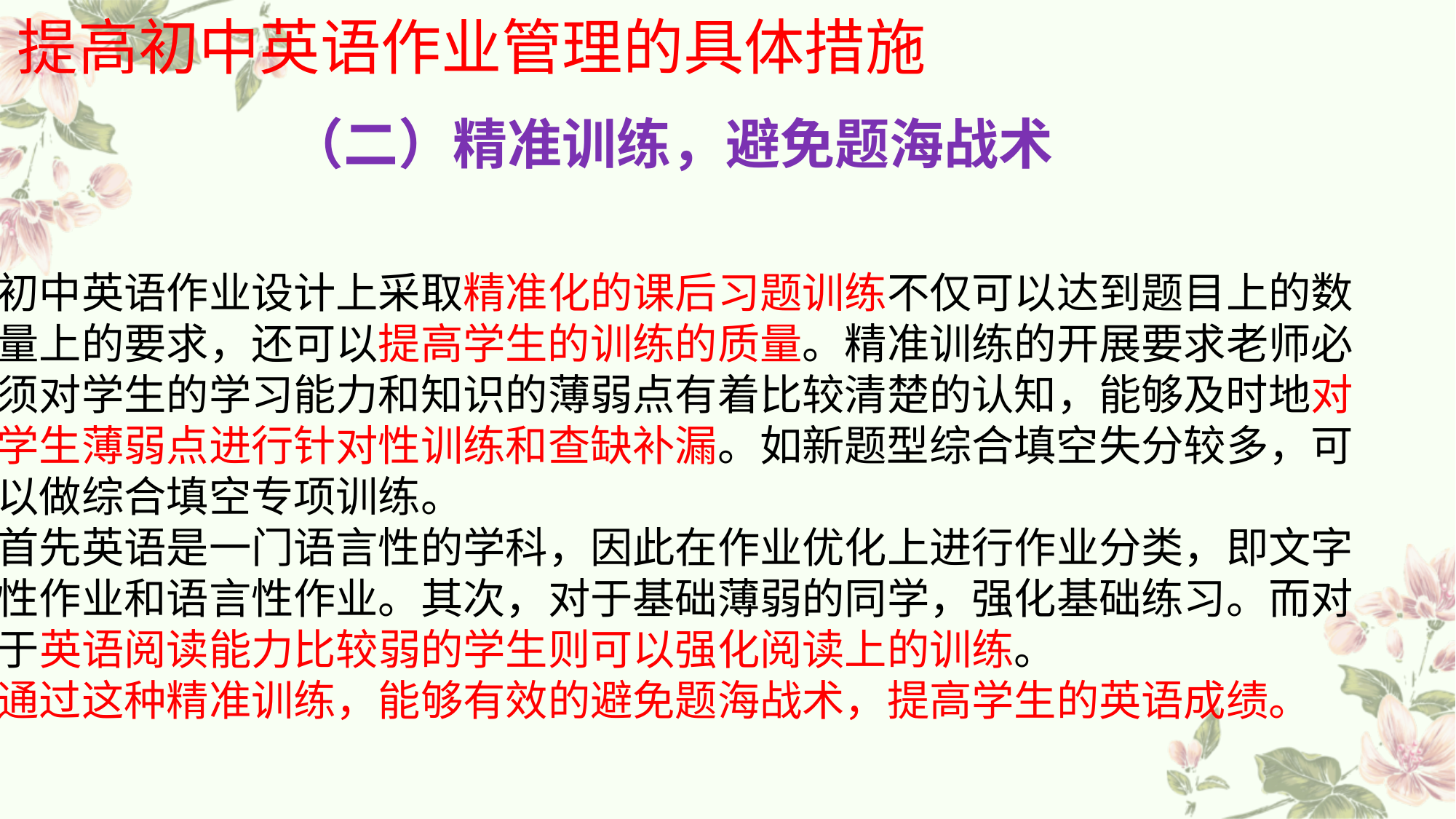

提高初中英语作业管理的具体措施
（二）精准训练，避免题海战术
初中英语作业设计上采取精准化的课后习题训练不仅可以达到题目上的数量上的要求，还可以提高学生的训练的质量。精准训练的开展要求老师必须对学生的学习能力和知识的薄弱点有着比较清楚的认知，能够及时地对学生薄弱点进行针对性训练和查缺补漏。如新题型综合填空失分较多，可以做综合填空专项训练。
首先英语是一门语言性的学科，因此在作业优化上进行作业分类，即文字性作业和语言性作业。其次，对于基础薄弱的同学，强化基础练习。而对于英语阅读能力比较弱的学生则可以强化阅读上的训练。
通过这种精准训练，能够有效的避免题海战术，提高学生的英语成绩。